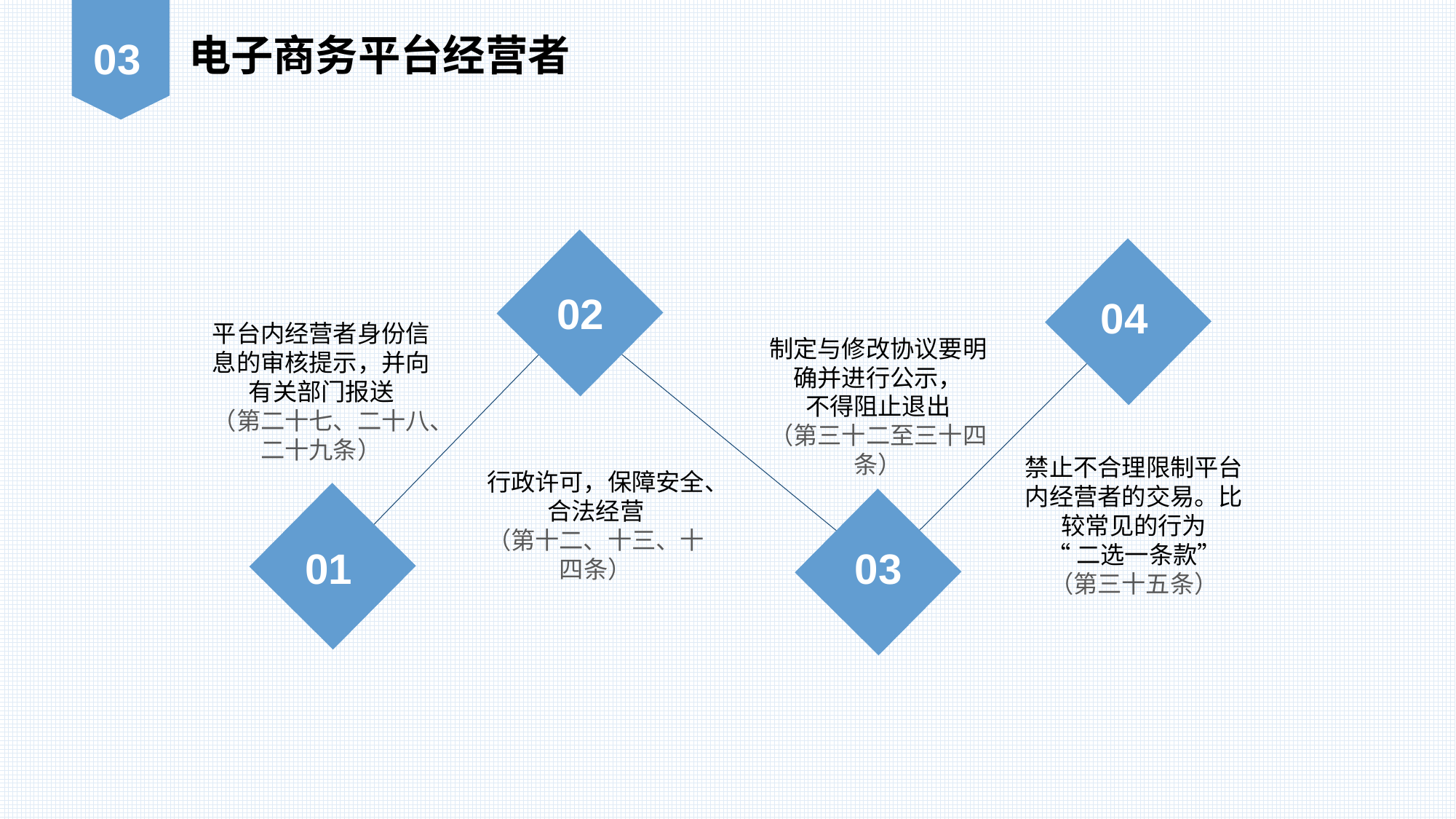

电子商务平台经营者
03

02
04

01
03
平台内经营者身份信息的审核提示，并向有关部门报送
（第二十七、二十八、二十九条）
制定与修改协议要明确并进行公示，
不得阻止退出
（第三十二至三十四条）
禁止不合理限制平台内经营者的交易。比较常见的行为
“二选一条款”
（第三十五条）
行政许可，保障安全、合法经营
（第十二、十三、十四条）